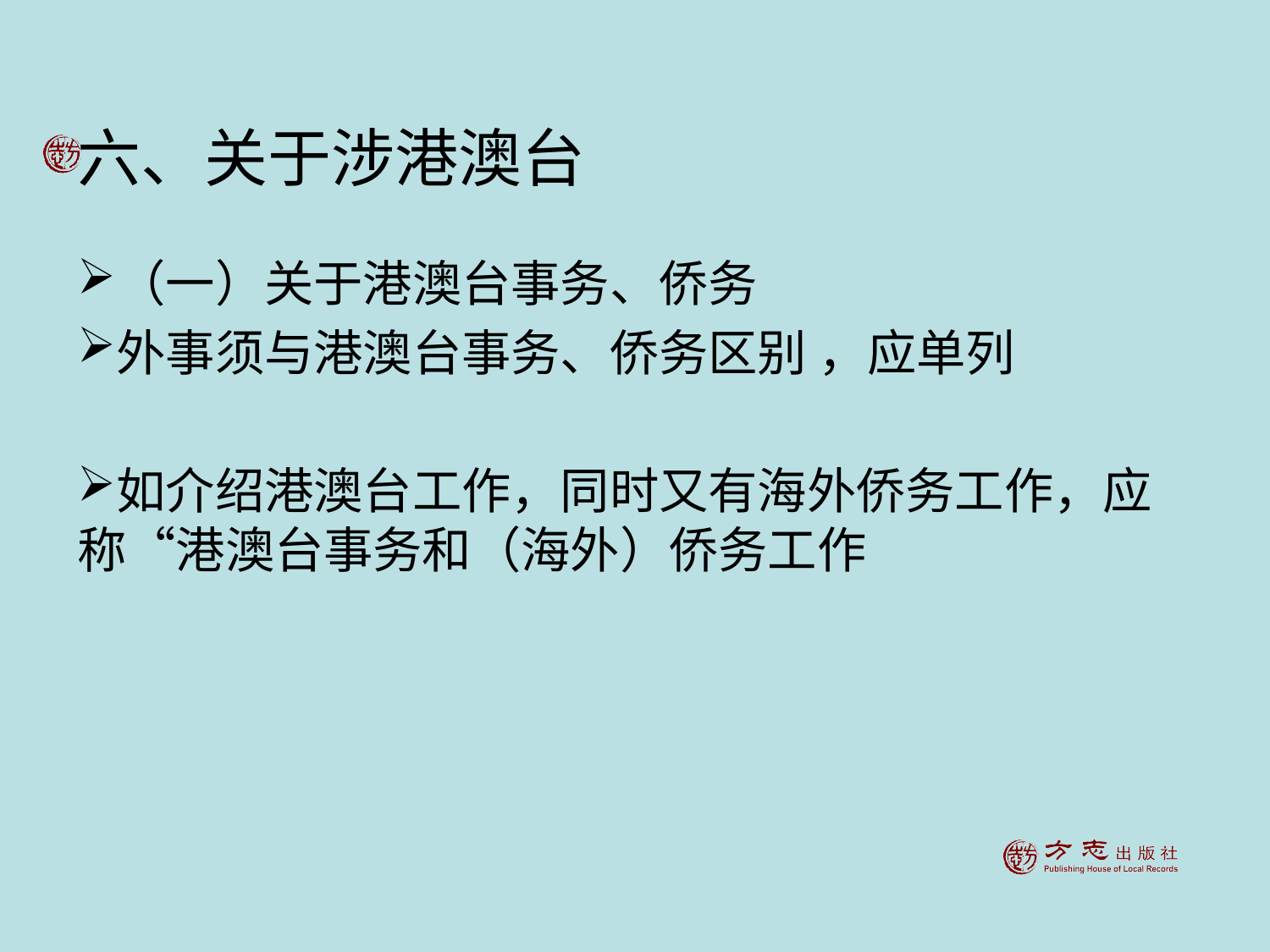

# 六、关于涉港澳台
（一）关于港澳台事务、侨务
外事须与港澳台事务、侨务区别 ，应单列

如介绍港澳台工作，同时又有海外侨务工作，应称“港澳台事务和（海外）侨务工作